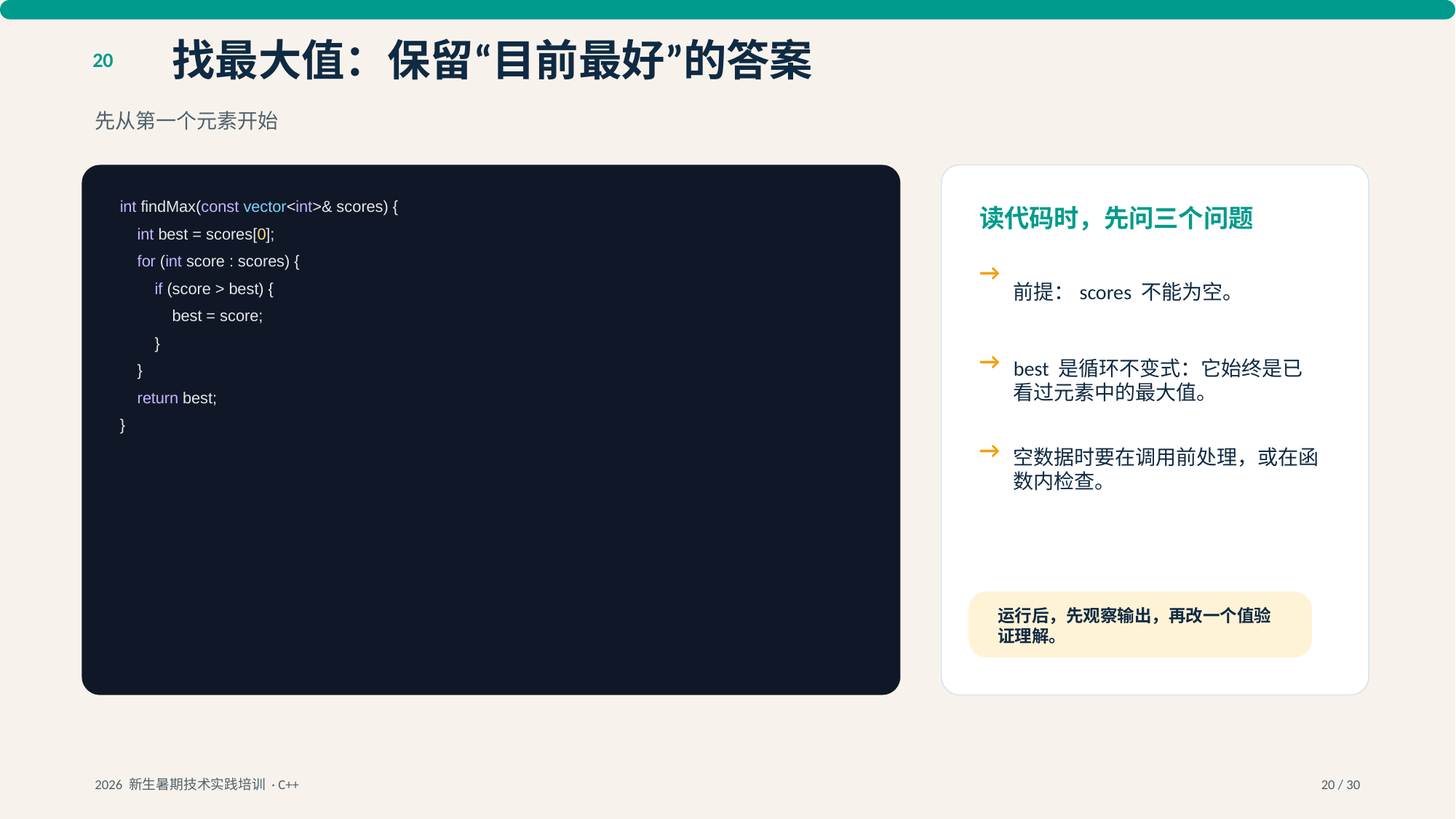

找最大值：保留“目前最好”的答案
20
先从第一个元素开始

int findMax(const vector<int>& scores) {
读代码时，先问三个问题
    int best = scores[0];
    for (int score : scores) {
→
前提：scores 不能为空。
        if (score > best) {
            best = score;
        }
→
best 是循环不变式：它始终是已看过元素中的最大值。
    }
    return best;
}
→
空数据时要在调用前处理，或在函数内检查。

运行后，先观察输出，再改一个值验证理解。
2026 新生暑期技术实践培训 · C++
20 / 30